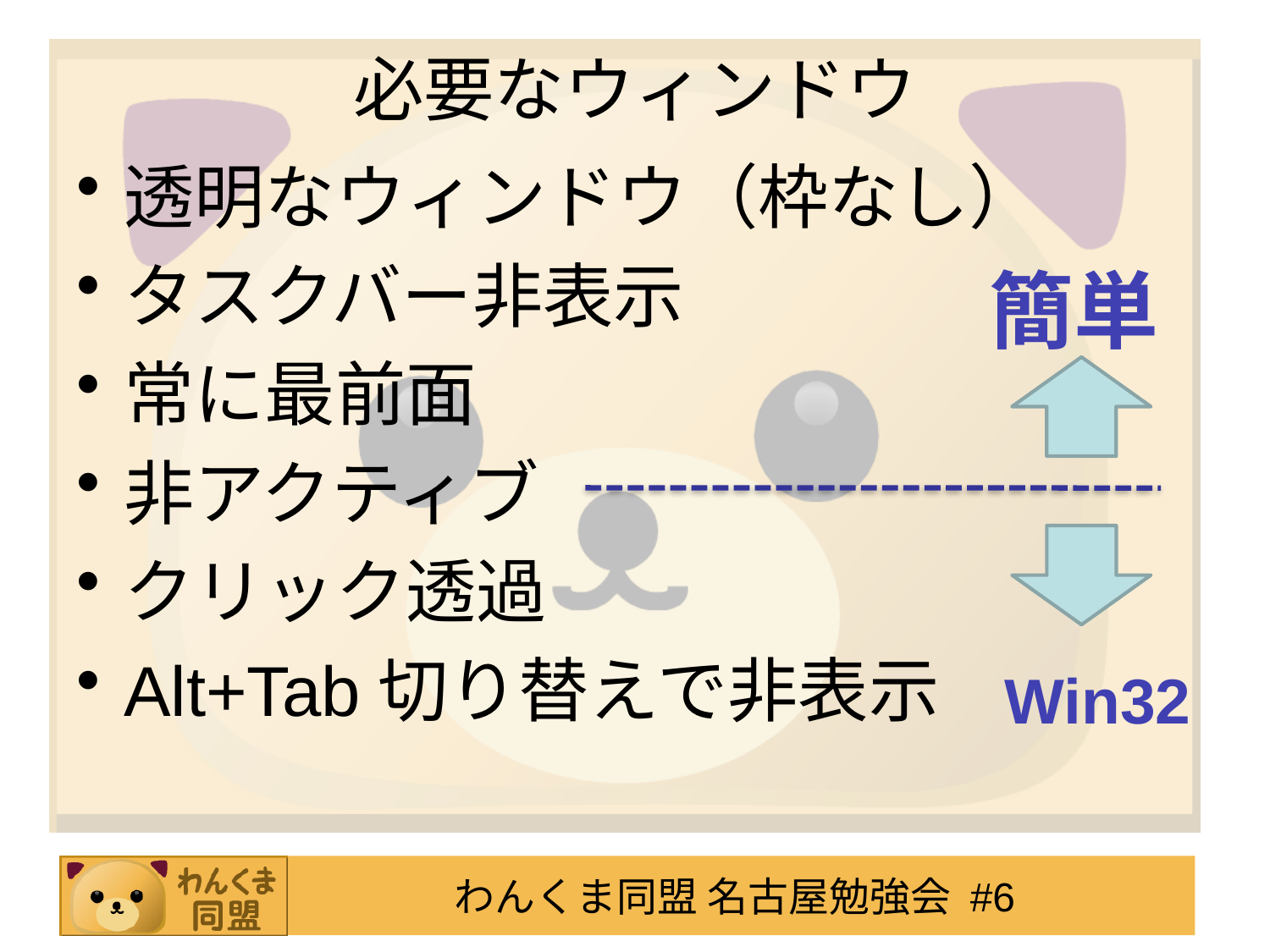

# 必要なウィンドウ
透明なウィンドウ（枠なし）
タスクバー非表示
常に最前面
非アクティブ
クリック透過
Alt+Tab切り替えで非表示

簡単

Win32